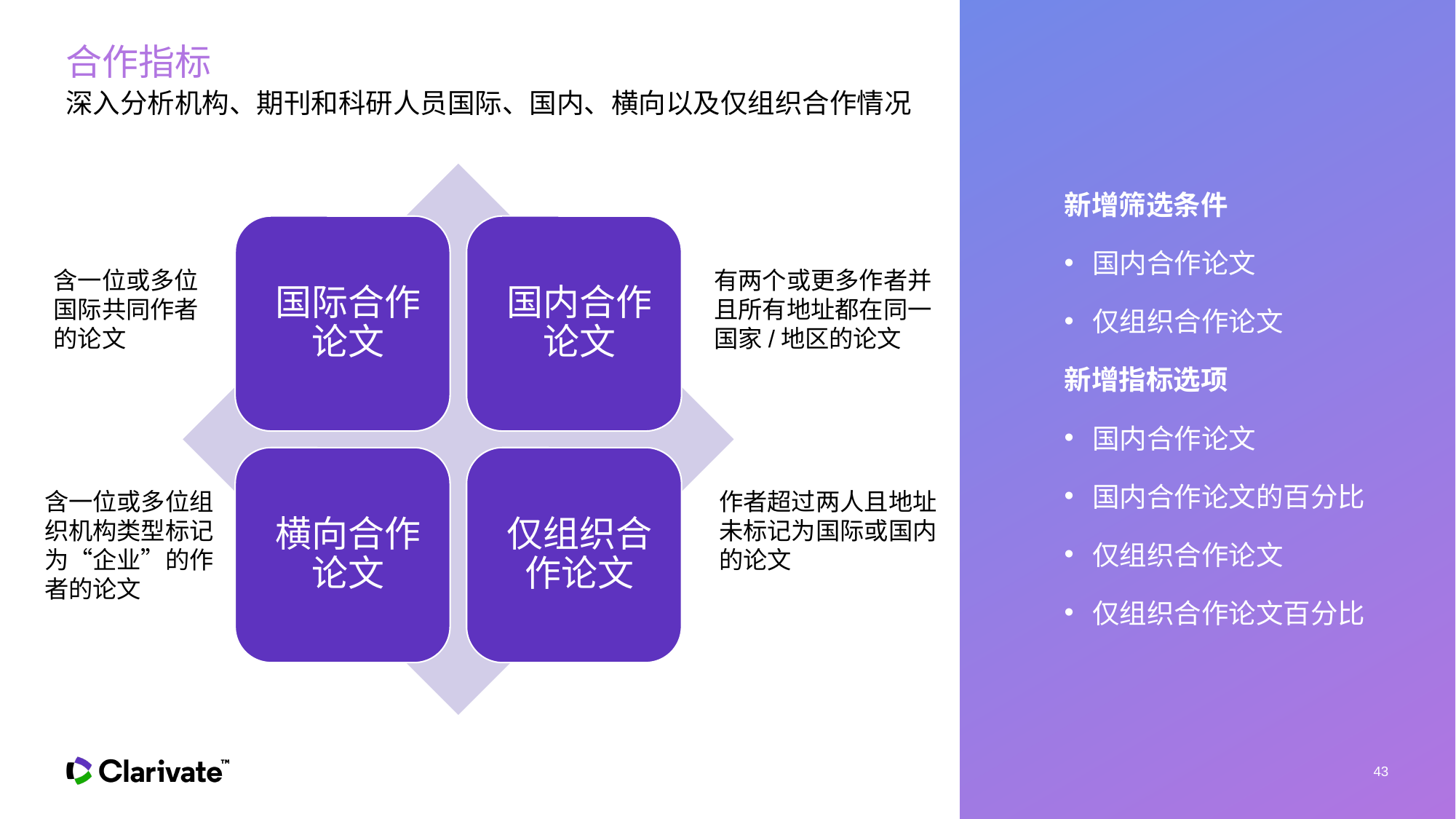

# 合作指标
深入分析机构、期刊和科研人员国际、国内、横向以及仅组织合作情况
国际合作论文
国内合作论文
横向合作论文
仅组织合作论文
新增筛选条件
国内合作论文
仅组织合作论文
新增指标选项
国内合作论文
国内合作论文的百分比
仅组织合作论文
仅组织合作论文百分比
含一位或多位国际共同作者的论文
有两个或更多作者并且所有地址都在同一国家/地区的论文
含一位或多位组织机构类型标记为“企业”的作者的论文
作者超过两人且地址未标记为国际或国内的论文
43